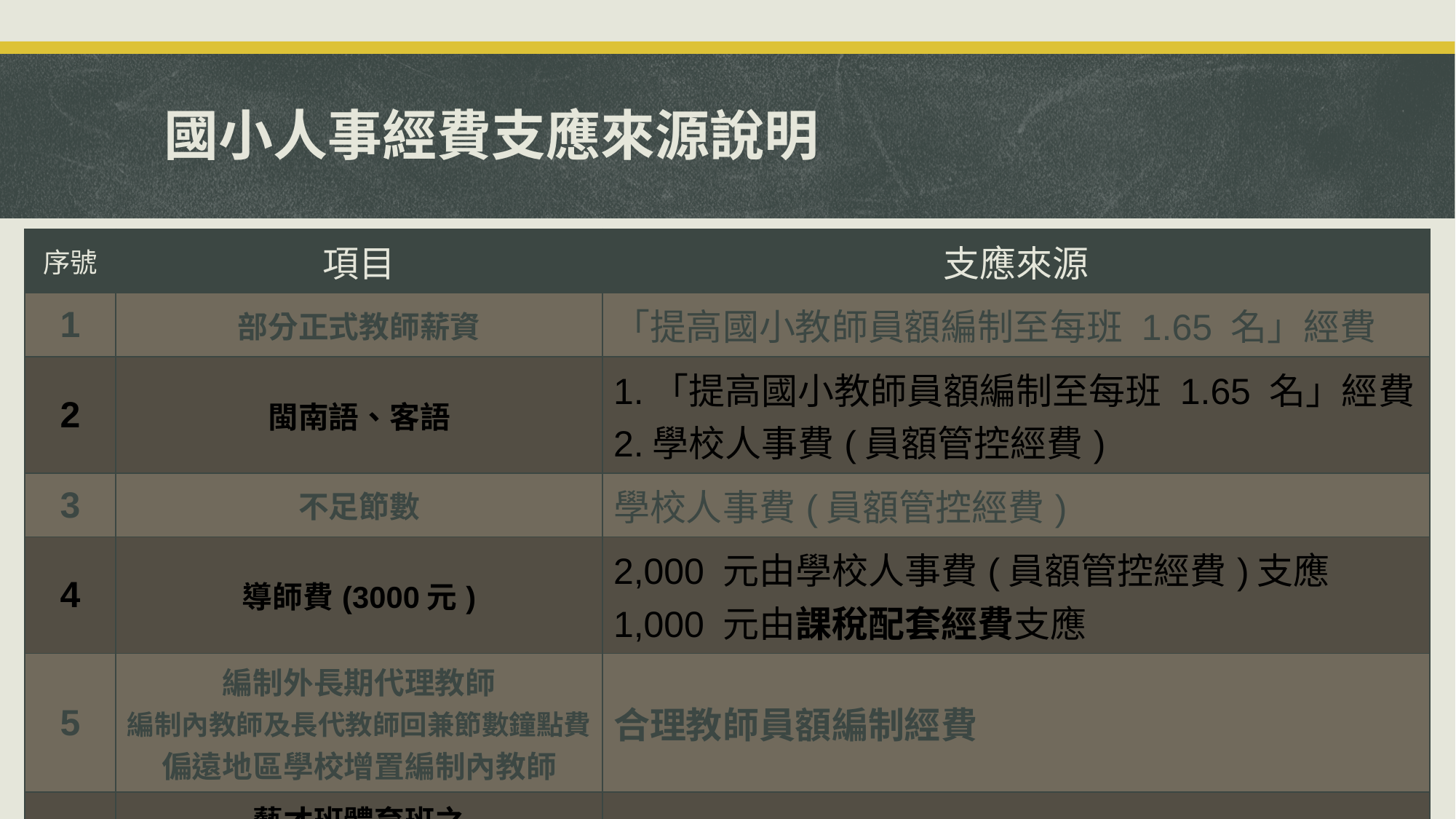

# 國小人事經費支應來源說明
| 序號 | 項目 | 支應來源 |
| --- | --- | --- |
| 1 | 部分正式教師薪資 | 「提高國小教師員額編制至每班 1.65 名」經費 |
| 2 | 閩南語、客語 | 1.「提高國小教師員額編制至每班 1.65 名」經費 2.學校人事費(員額管控經費) |
| 3 | 不足節數 | 學校人事費(員額管控經費) |
| 4 | 導師費(3000元) | 2,000 元由學校人事費(員額管控經費)支應 1,000 元由課稅配套經費支應 |
| 5 | 編制外長期代理教師 編制內教師及長代教師回兼節數鐘點費 偏遠地區學校增置編制內教師 | 合理教師員額編制經費 |
| 6 | 藝才班體育班之 調整教師授課節數鐘點費 | 課稅配套經費 |